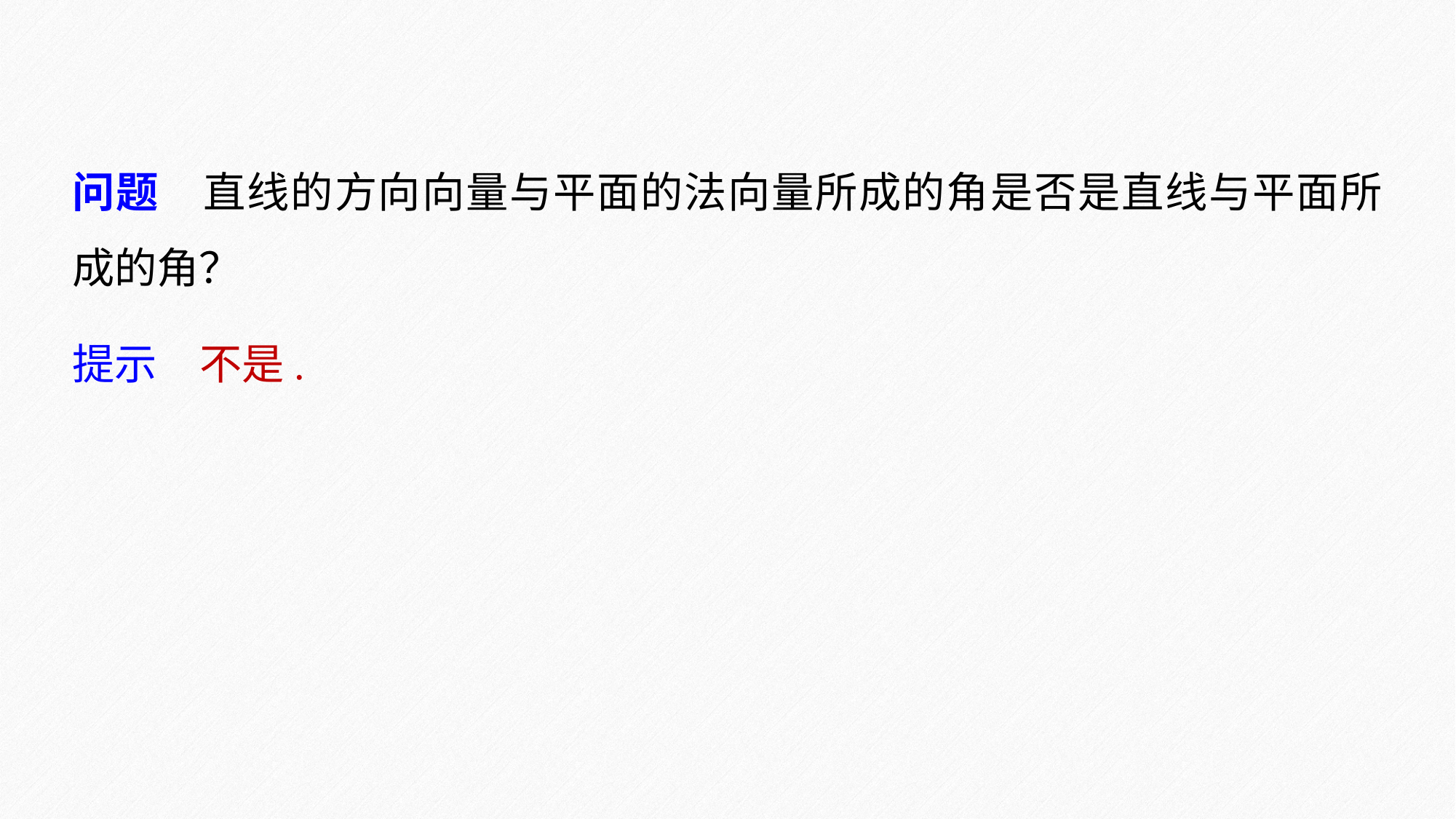

问题　直线的方向向量与平面的法向量所成的角是否是直线与平面所成的角？
提示　不是.